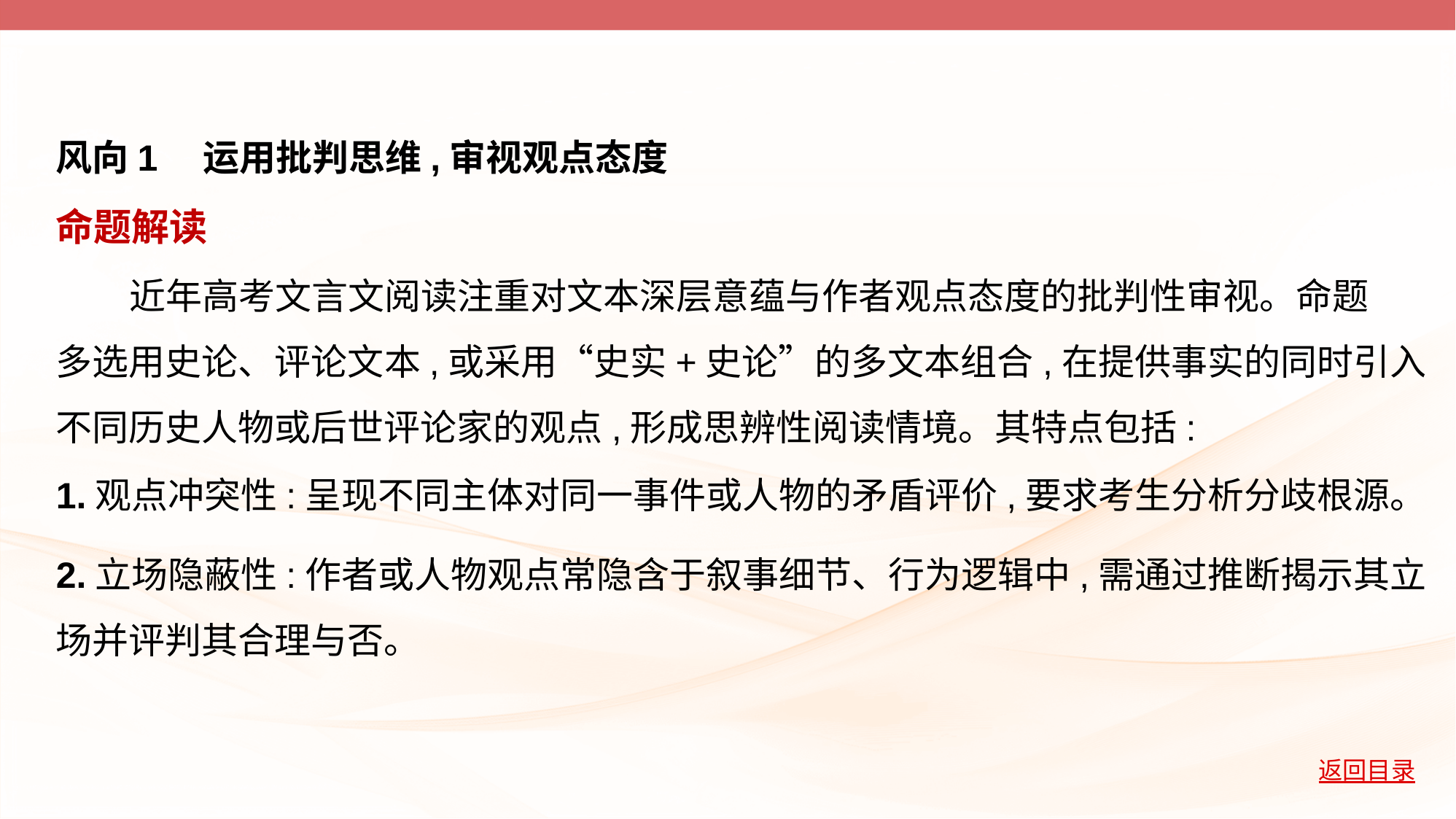

风向1　运用批判思维,审视观点态度
命题解读
　　近年高考文言文阅读注重对文本深层意蕴与作者观点态度的批判性审视。命题
多选用史论、评论文本,或采用“史实+史论”的多文本组合,在提供事实的同时引入
不同历史人物或后世评论家的观点,形成思辨性阅读情境。其特点包括:
1.观点冲突性:呈现不同主体对同一事件或人物的矛盾评价,要求考生分析分歧根源。
2.立场隐蔽性:作者或人物观点常隐含于叙事细节、行为逻辑中,需通过推断揭示其立
场并评判其合理与否。